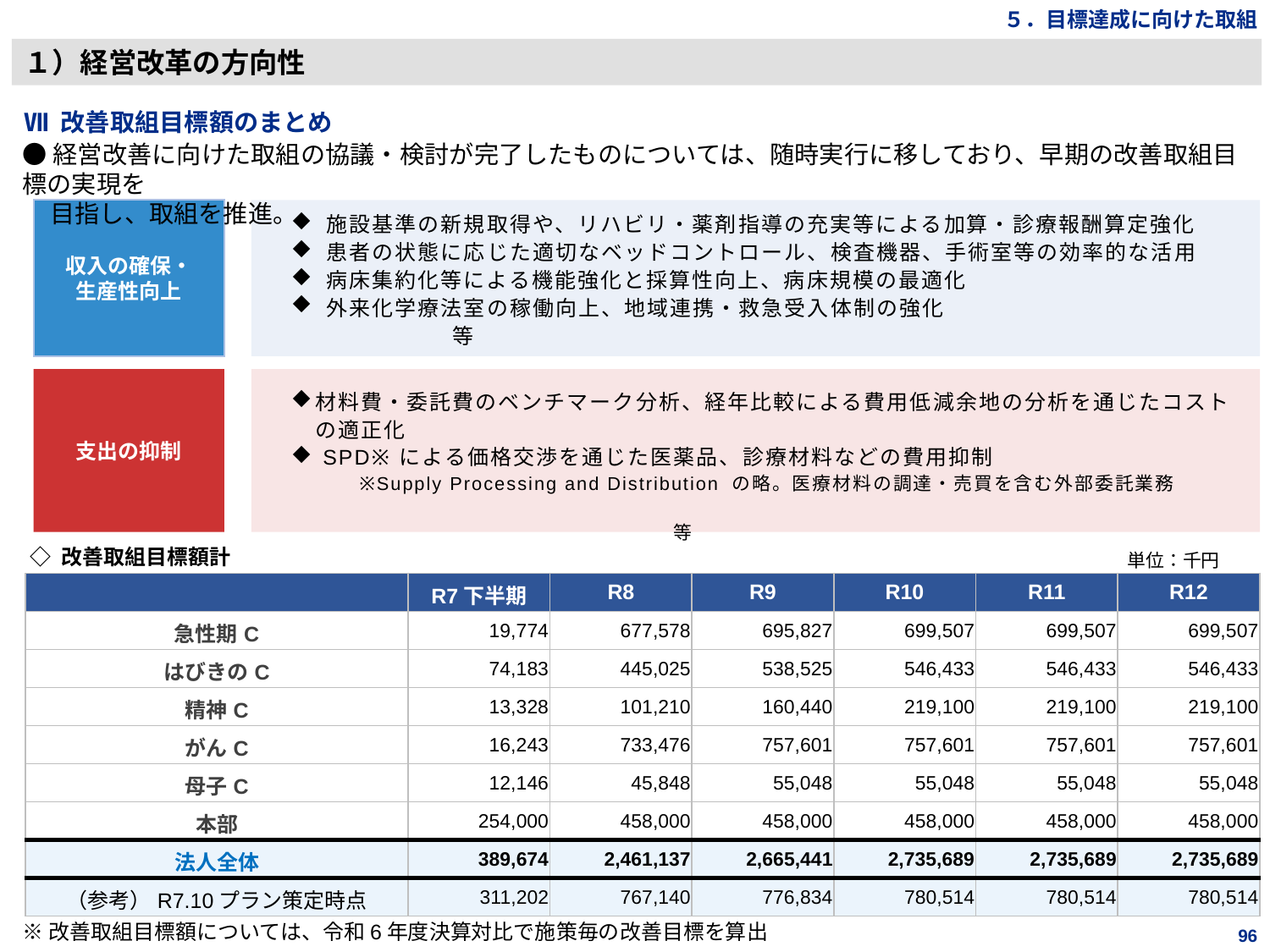

５．目標達成に向けた取組
１）経営改革の方向性
Ⅶ 改善取組目標額のまとめ
●経営改善に向けた取組の協議・検討が完了したものについては、随時実行に移しており、早期の改善取組目標の実現を
    目指し、取組を推進。

収入の確保・
生産性向上
 施設基準の新規取得や、リハビリ・薬剤指導の充実等による加算・診療報酬算定強化
 患者の状態に応じた適切なベッドコントロール、検査機器、手術室等の効率的な活用
 病床集約化等による機能強化と採算性向上、病床規模の最適化
 外来化学療法室の稼働向上、地域連携・救急受入体制の強化　　　　　　　　　　　　　　　　　　　等
支出の抑制

材料費・委託費のベンチマーク分析、経年比較による費用低減余地の分析を通じたコストの適正化
 SPD※による価格交渉を通じた医薬品、診療材料などの費用抑制
          ※Supply Processing and Distribution の略。医療材料の調達・売買を含む外部委託業務
　　　　　　　　　　　　　　　　　　　　　　　　　　　　　　　　　　　　　　　　　　　　　　　　　　　　　　　　　　　　　　　　　　等
◇ 改善取組目標額計
単位：千円
|  | R7下半期 | R8 | R9 | R10 | R11 | R12 |
| --- | --- | --- | --- | --- | --- | --- |
| 急性期C | 19,774 | 677,578 | 695,827 | 699,507 | 699,507 | 699,507 |
| はびきのC | 74,183 | 445,025 | 538,525 | 546,433 | 546,433 | 546,433 |
| 精神C | 13,328 | 101,210 | 160,440 | 219,100 | 219,100 | 219,100 |
| がんC | 16,243 | 733,476 | 757,601 | 757,601 | 757,601 | 757,601 |
| 母子C | 12,146 | 45,848 | 55,048 | 55,048 | 55,048 | 55,048 |
| 本部 | 254,000 | 458,000 | 458,000 | 458,000 | 458,000 | 458,000 |
| 法人全体 | 389,674 | 2,461,137 | 2,665,441 | 2,735,689 | 2,735,689 | 2,735,689 |
| （参考）R7.10プラン策定時点 | 311,202 | 767,140 | 776,834 | 780,514 | 780,514 | 780,514 |
※改善取組目標額については、令和6年度決算対比で施策毎の改善目標を算出
96